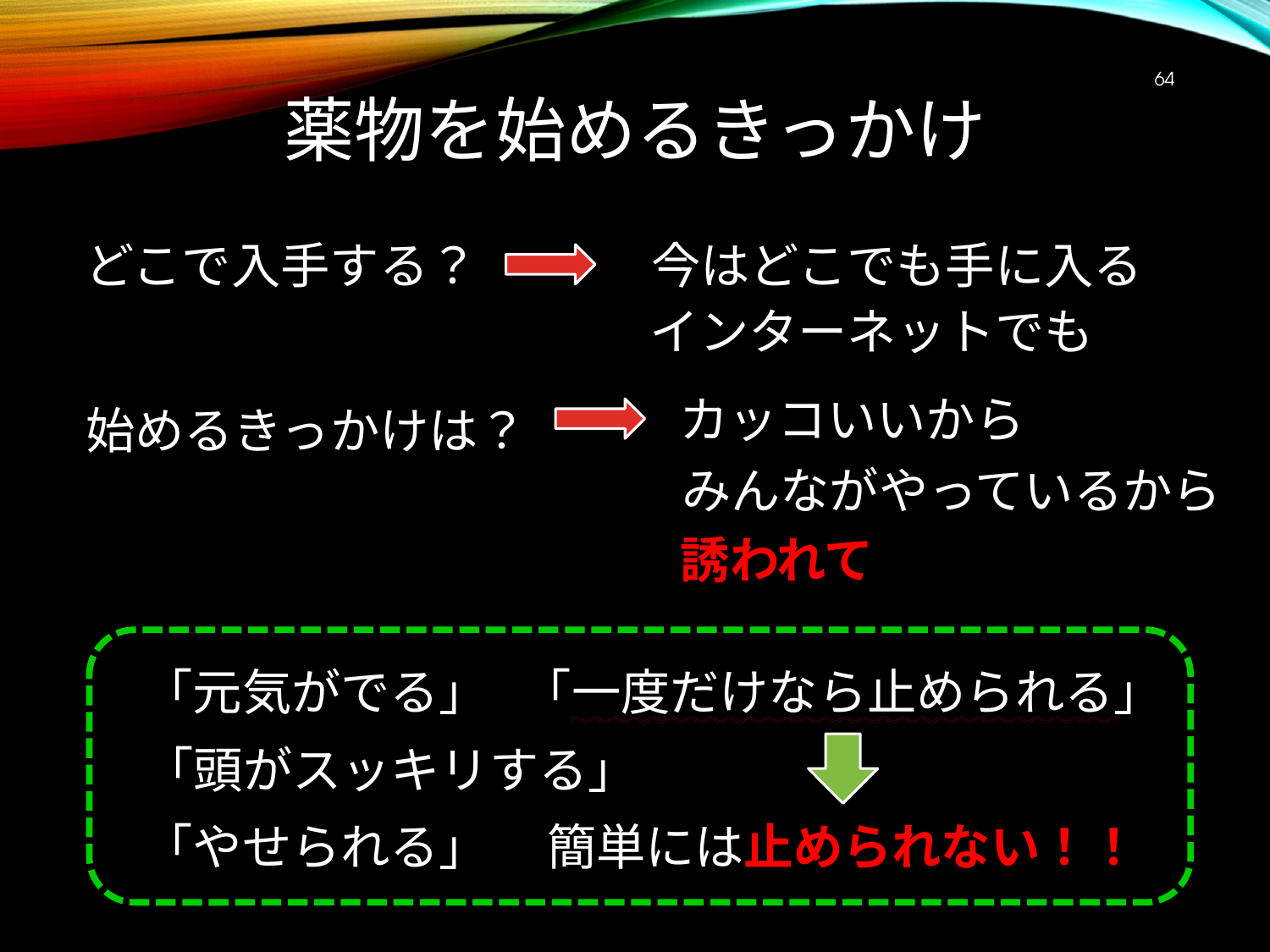

64
# 薬物を始めるきっかけ
どこで入手する？
今はどこでも手に入る

インターネットでも
始めるきっかけは？
カッコいいから

みんながやっているから
誘われて

「元気がでる」
「一度だけなら止められる」
「頭がスッキリする」

「やせられる」
簡単には止められない！！